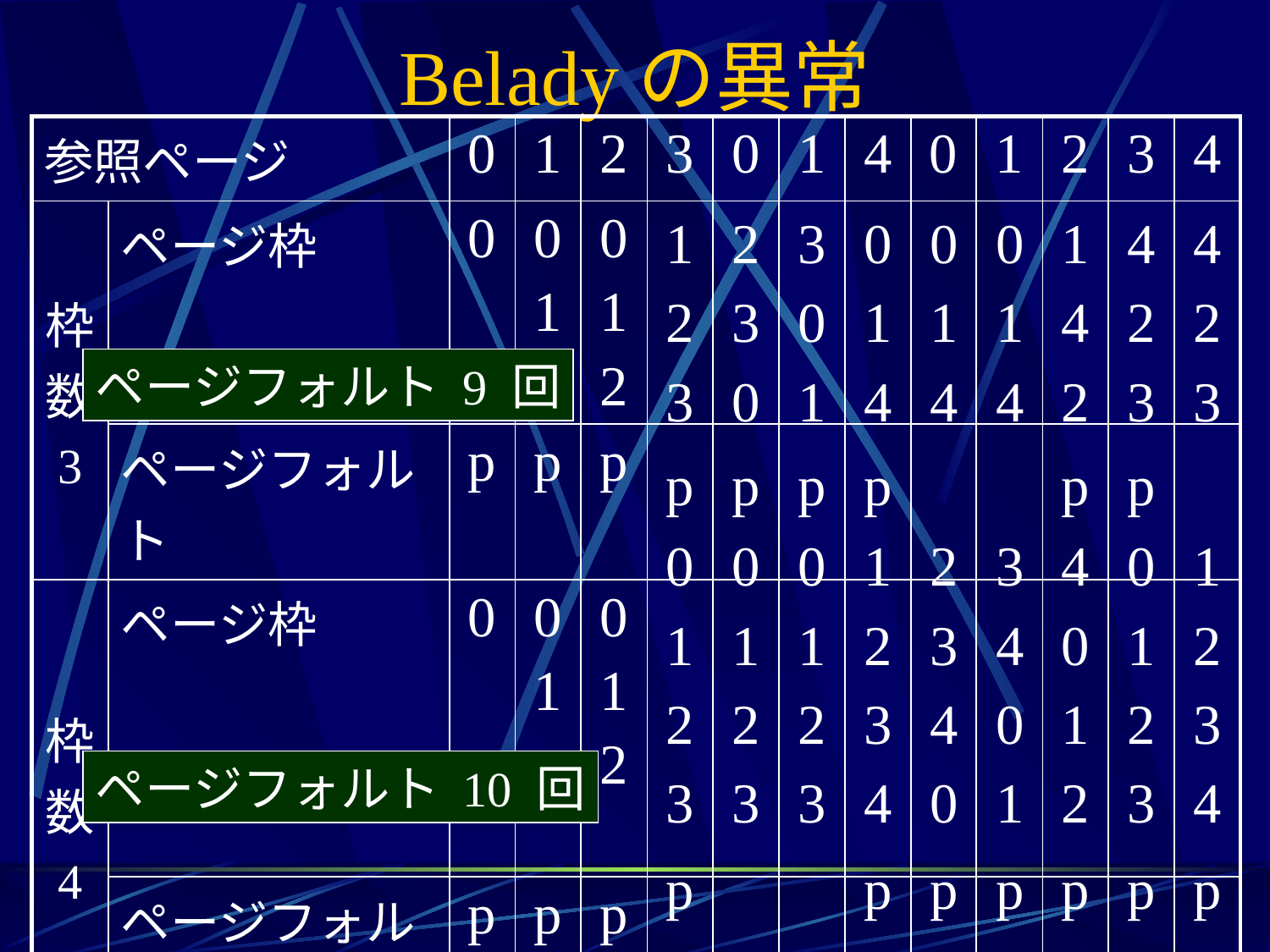

# Beladyの異常
| 参照ページ |  | 0 | 1 | 2 | 3 | 0 | 1 | 4 | 0 | 1 | 2 | 3 | 4 |
| --- | --- | --- | --- | --- | --- | --- | --- | --- | --- | --- | --- | --- | --- |
| 枠数 3 | ページ枠 | 0 | 0 1 | 0 1 2 |  |  |  |  |  |  |  |  |  |
|  | ページフォルト | p | p | p |  |  |  |  |  |  |  |  |  |
| 枠数 4 | ページ枠 | 0 | 0 1 | 0 1 2 |  |  |  |  |  |  |  |  |  |
|  | ページフォルト | p | p | p |  |  |  |  |  |  |  |  |  |
1
2
3
p
2
3
0
p
3
0
1
p
0
1
2
3
0
1
4
p
1
2
3
4
p
0
1
4

2
3
4
0
p
0
1
4

3
4
0
1
p
1
4
2
p
4
0
1
2
p
4
2
3
p
0
1
2
3
p
4
2
3

1
2
3
4
p
ページフォルト 9 回
ページフォルト 10 回
0
1
2
3
p
0
1
2
3